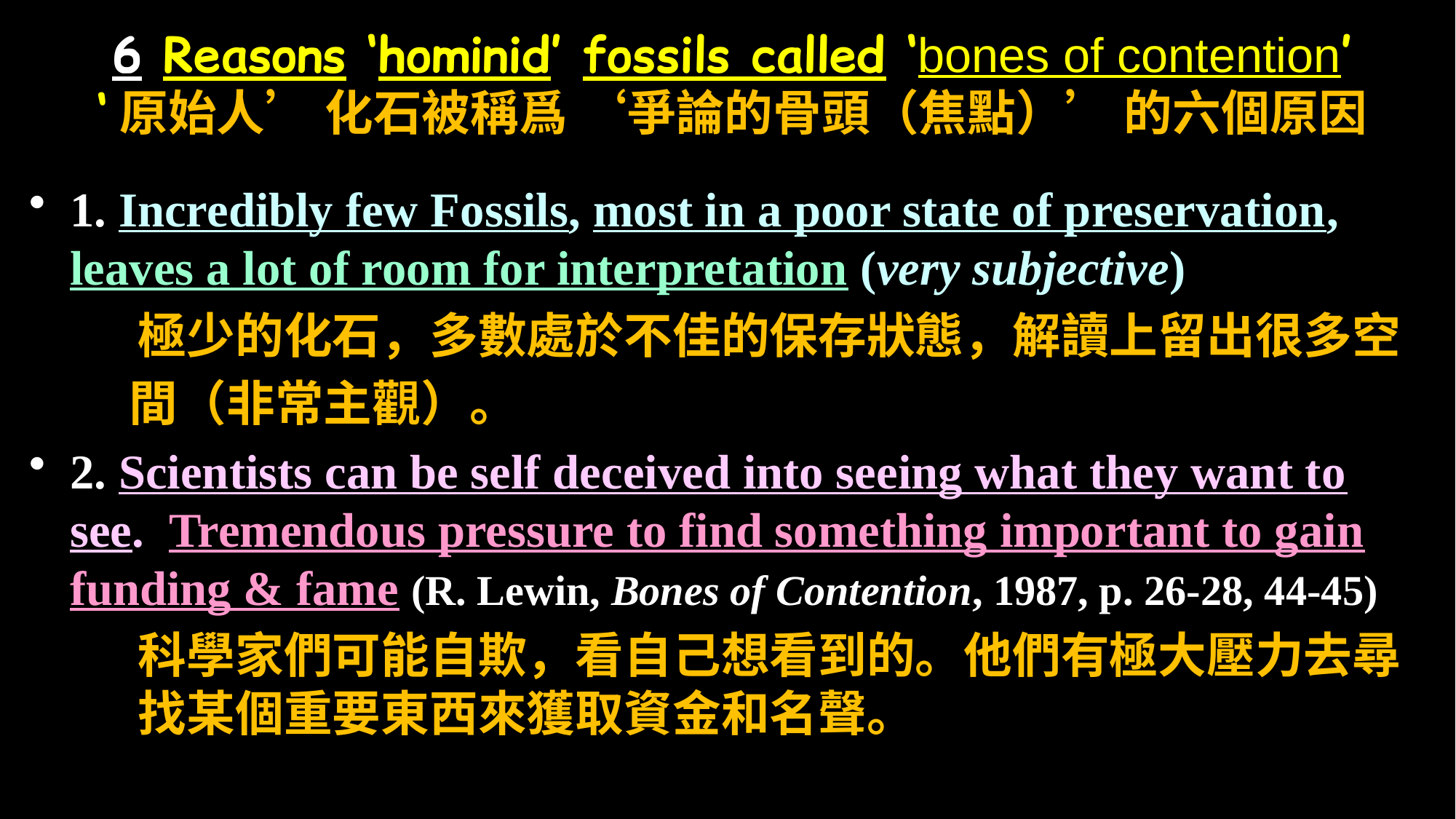

# 6 Reasons ‘hominid’ fossils called ‘bones of contention’ ‘原始人’ 化石被稱爲 ‘爭論的骨頭（焦點）’ 的六個原因
1. Incredibly few Fossils, most in a poor state of preservation, leaves a lot of room for interpretation (very subjective)
	極少的化石，多數處於不佳的保存狀態，解讀上留出很多空
        間（非常主觀）。
2. Scientists can be self deceived into seeing what they want to see.  Tremendous pressure to find something important to gain funding & fame (R. Lewin, Bones of Contention, 1987, p. 26-28, 44-45)
	科學家們可能自欺，看自己想看到的。他們有極大壓力去尋	找某個重要東西來獲取資金和名聲。